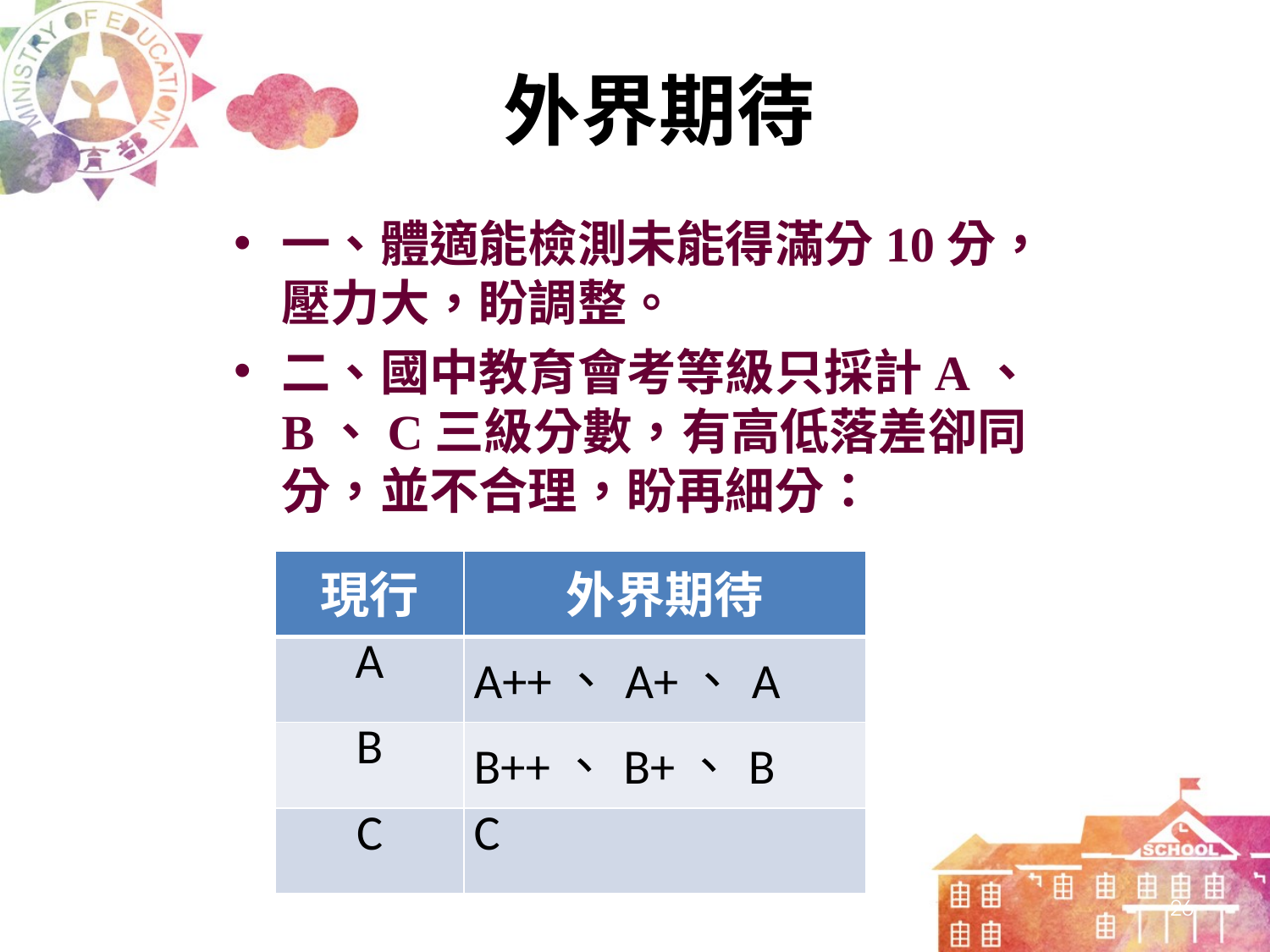

# 外界期待
一、體適能檢測未能得滿分10分，壓力大，盼調整。
二、國中教育會考等級只採計A、B、C三級分數，有高低落差卻同分，並不合理，盼再細分：
| 現行 | 外界期待 |
| --- | --- |
| A | A++、A+、A |
| B | B++、B+、B |
| C | C |
26